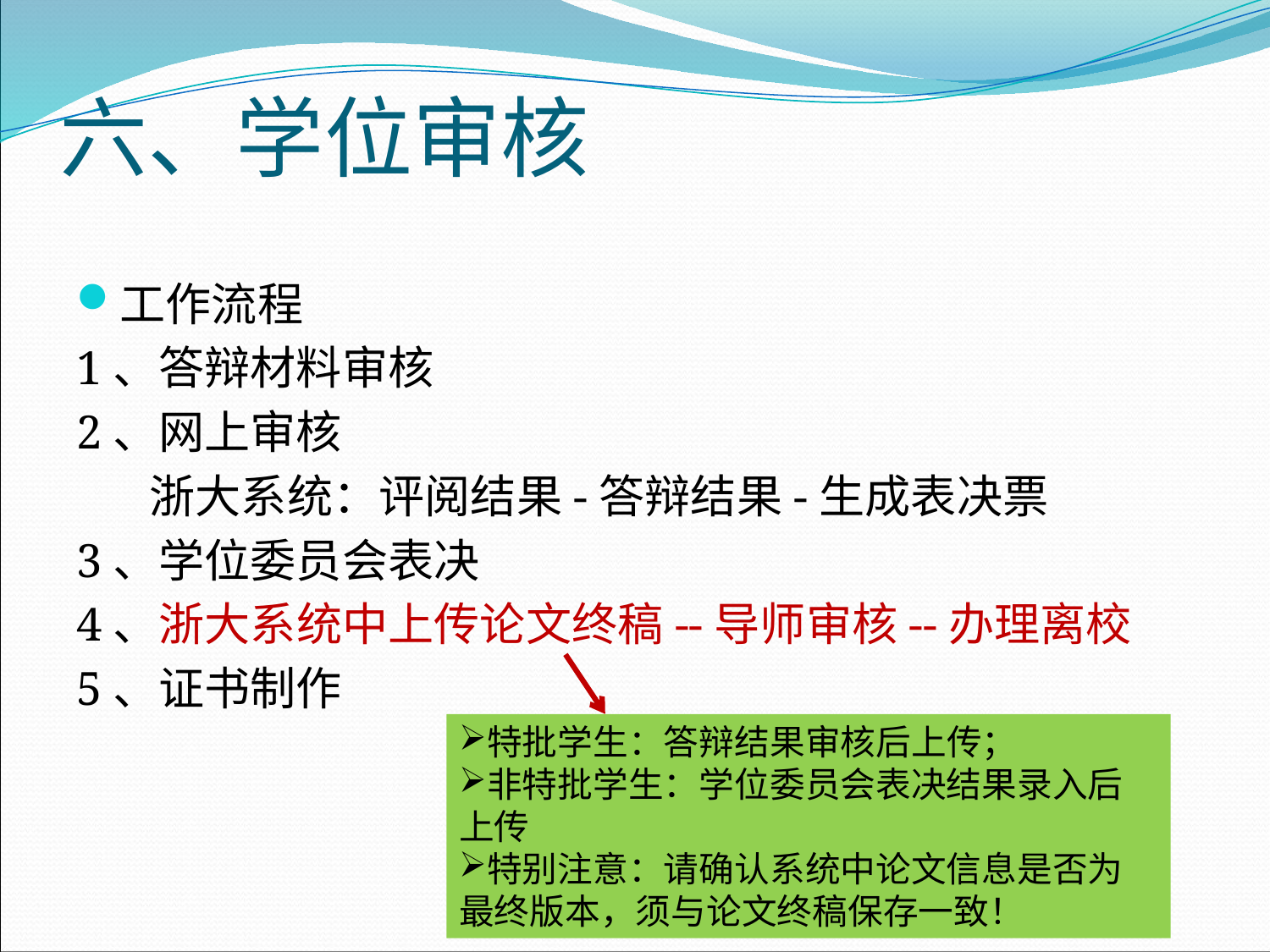

# 六、学位审核
工作流程
1、答辩材料审核
2、网上审核
      浙大系统：评阅结果-答辩结果-生成表决票
3、学位委员会表决
4、浙大系统中上传论文终稿--导师审核--办理离校
5、证书制作
特批学生：答辩结果审核后上传；
非特批学生：学位委员会表决结果录入后上传
特别注意：请确认系统中论文信息是否为最终版本，须与论文终稿保存一致！